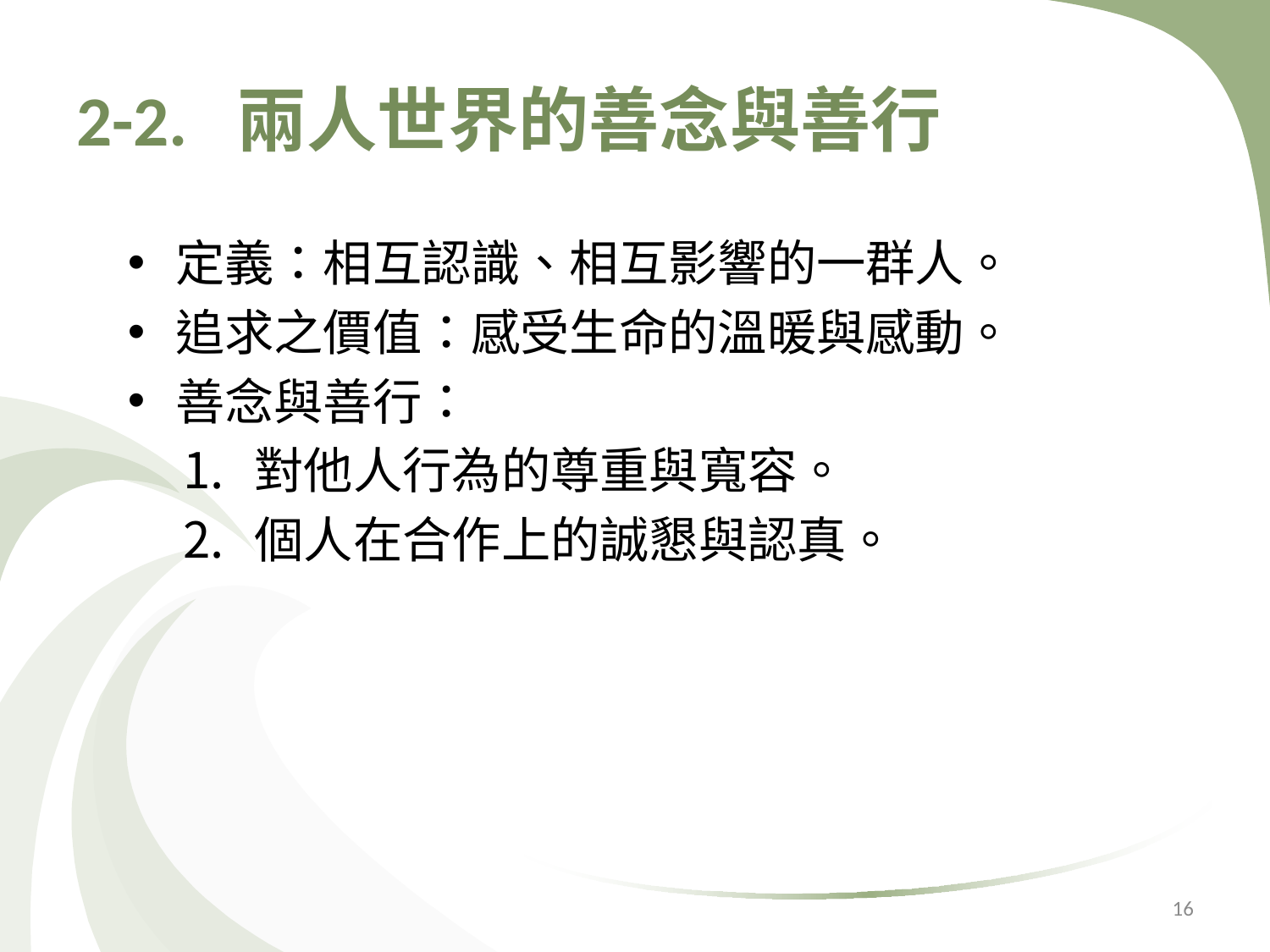

# 2-2.  兩人世界的善念與善行
定義：相互認識、相互影響的一群人。
追求之價值：感受生命的溫暖與感動。
善念與善行：
對他人行為的尊重與寬容。
個人在合作上的誠懇與認真。
16